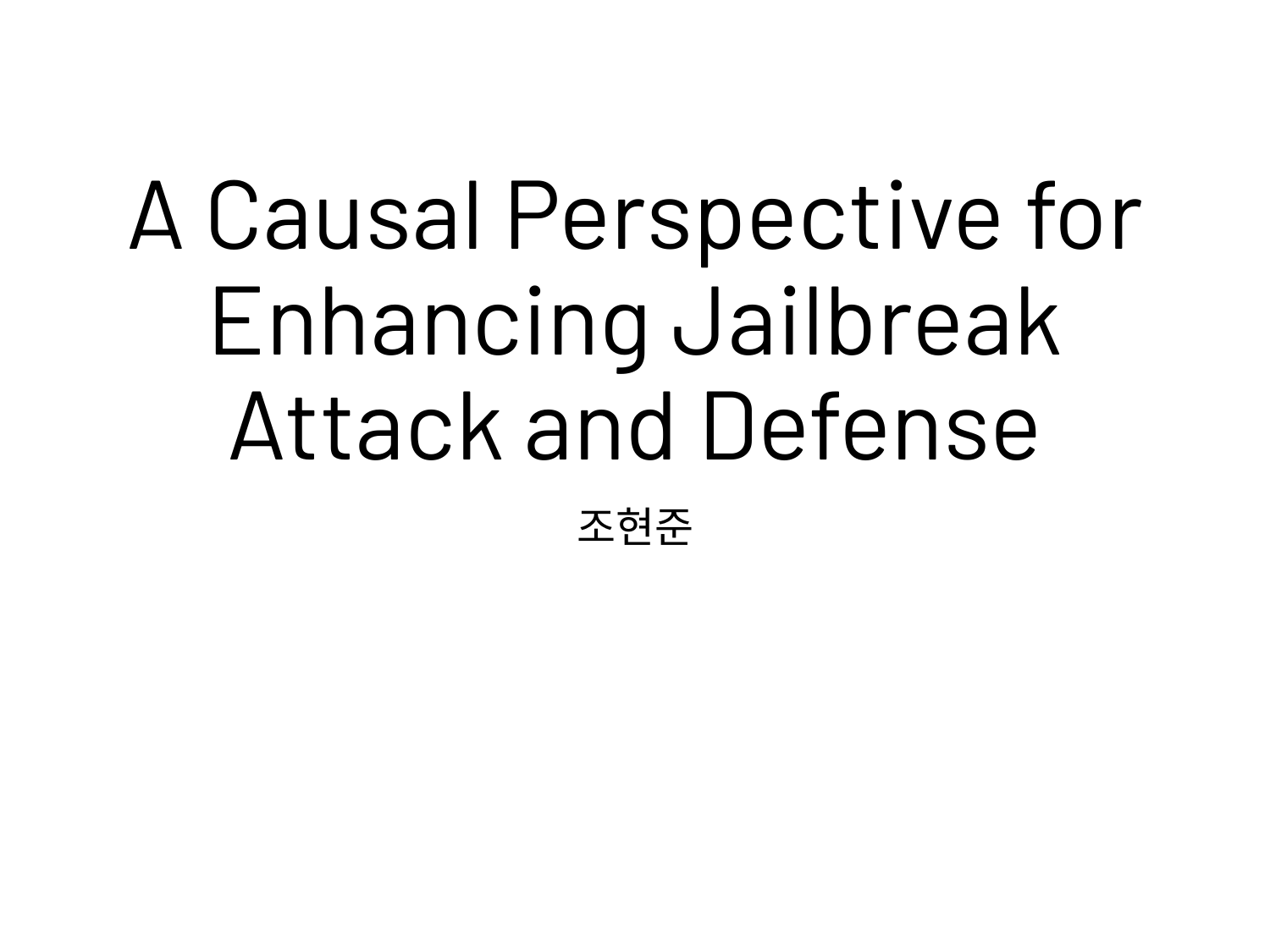

# A Causal Perspective for Enhancing Jailbreak Attack and Defense
조현준